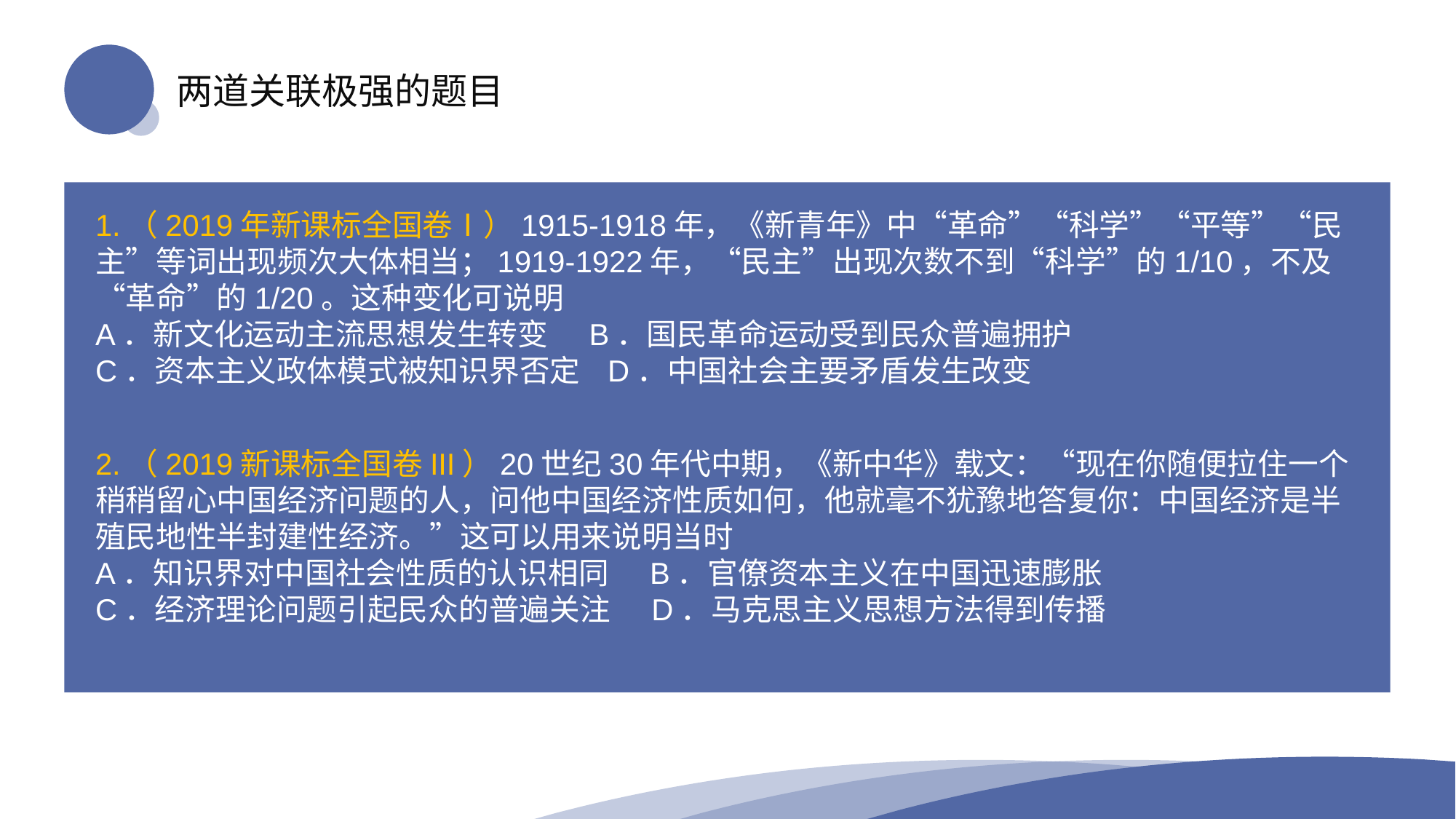

两道关联极强的题目

1.（2019年新课标全国卷Ⅰ）1915-1918年，《新青年》中“革命”“科学”“平等”“民主”等词出现频次大体相当；1919-1922年，“民主”出现次数不到“科学”的1/10，不及“革命”的1/20。这种变化可说明
A．新文化运动主流思想发生转变     B．国民革命运动受到民众普遍拥护
C．资本主义政体模式被知识界否定   D．中国社会主要矛盾发生改变
2.（2019新课标全国卷III）20世纪30年代中期，《新中华》载文：“现在你随便拉住一个稍稍留心中国经济问题的人，问他中国经济性质如何，他就毫不犹豫地答复你：中国经济是半殖民地性半封建性经济。”这可以用来说明当时A．知识界对中国社会性质的认识相同     B．官僚资本主义在中国迅速膨胀C．经济理论问题引起民众的普遍关注     D．马克思主义思想方法得到传播